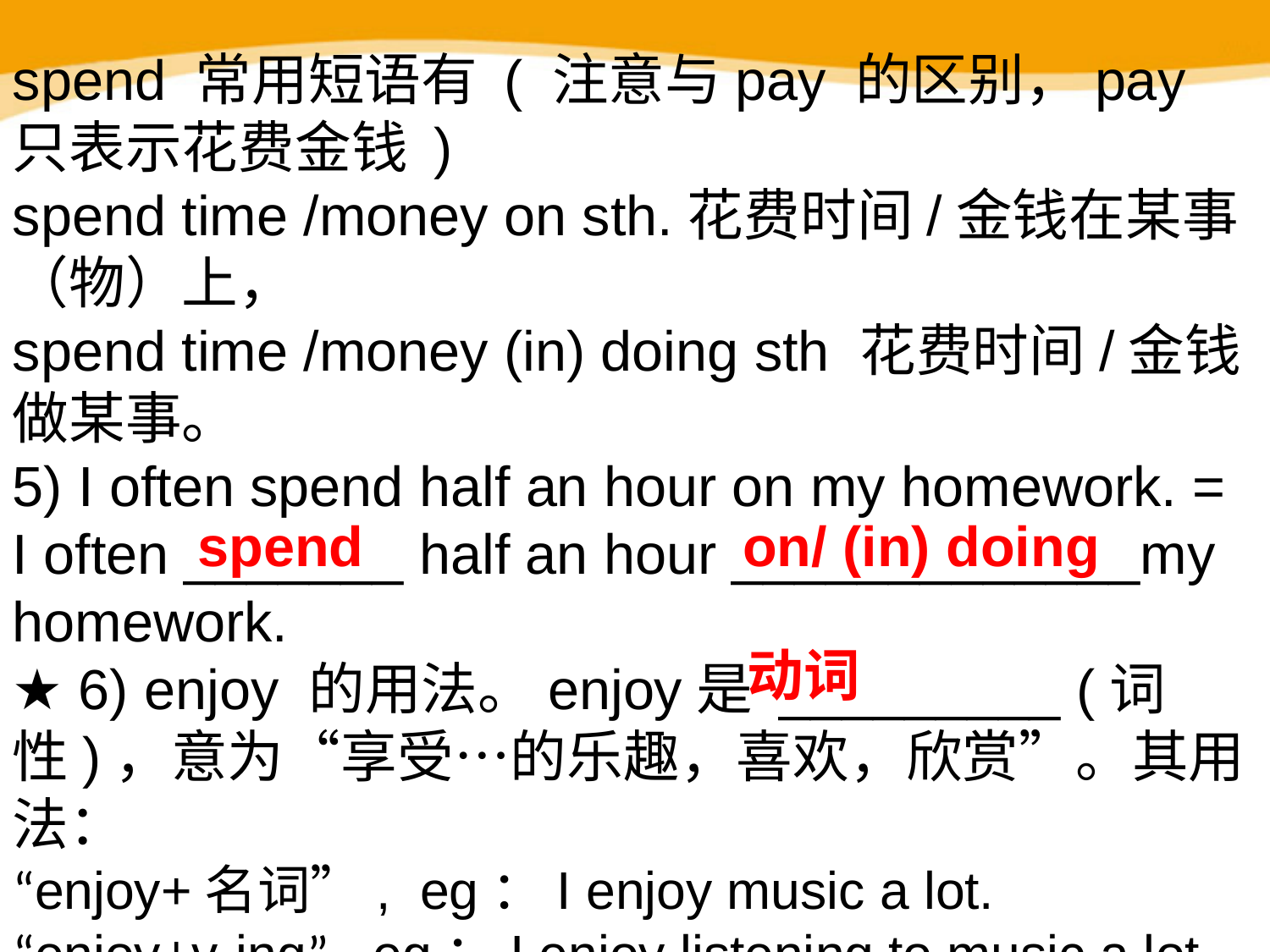

spend 常用短语有 ( 注意与pay 的区别，pay 只表示花费金钱 )
spend time /money on sth.花费时间/金钱在某事（物）上，
spend time /money (in) doing sth 花费时间/金钱做某事。
5) I often spend half an hour on my homework. = I often _______ half an hour _____________my homework.
★ 6) enjoy 的用法。enjoy是 _________ (词性)，意为“享受…的乐趣，喜欢，欣赏”。其用法：
“enjoy+名词”,  eg：I enjoy music a lot.
“enjoy+v-ing”,  eg：I enjoy listening to music a lot.
spend
on/ (in) doing
动词